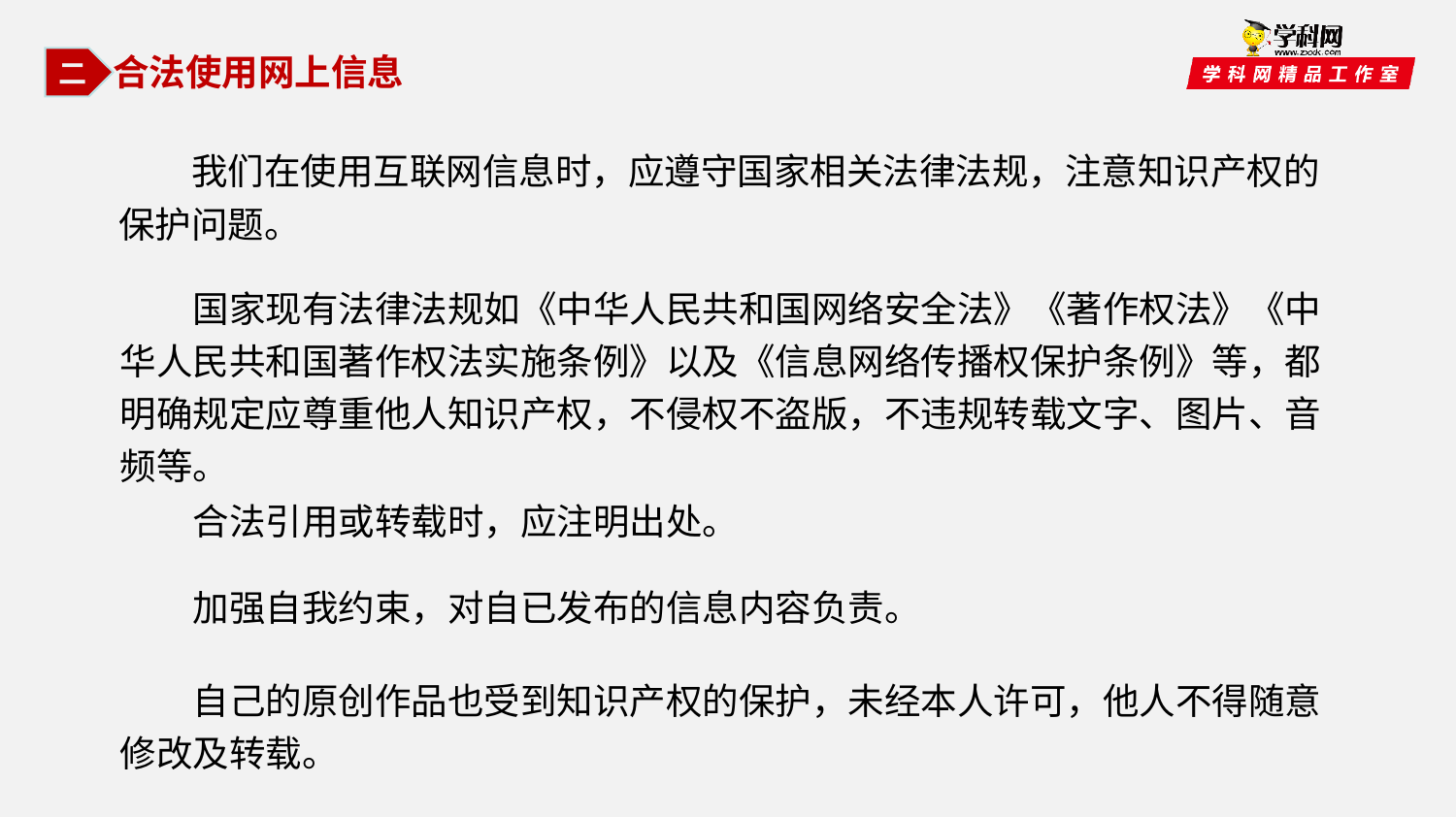

二
合法使用网上信息
我们在使用互联网信息时，应遵守国家相关法律法规，注意知识产权的保护问题。
国家现有法律法规如《中华人民共和国网络安全法》《著作权法》《中华人民共和国著作权法实施条例》以及《信息网络传播权保护条例》等，都明确规定应尊重他人知识产权，不侵权不盗版，不违规转载文字、图片、音频等。
合法引用或转载时，应注明出处。
加强自我约束，对自已发布的信息内容负责。
自己的原创作品也受到知识产权的保护，未经本人许可，他人不得随意修改及转载。